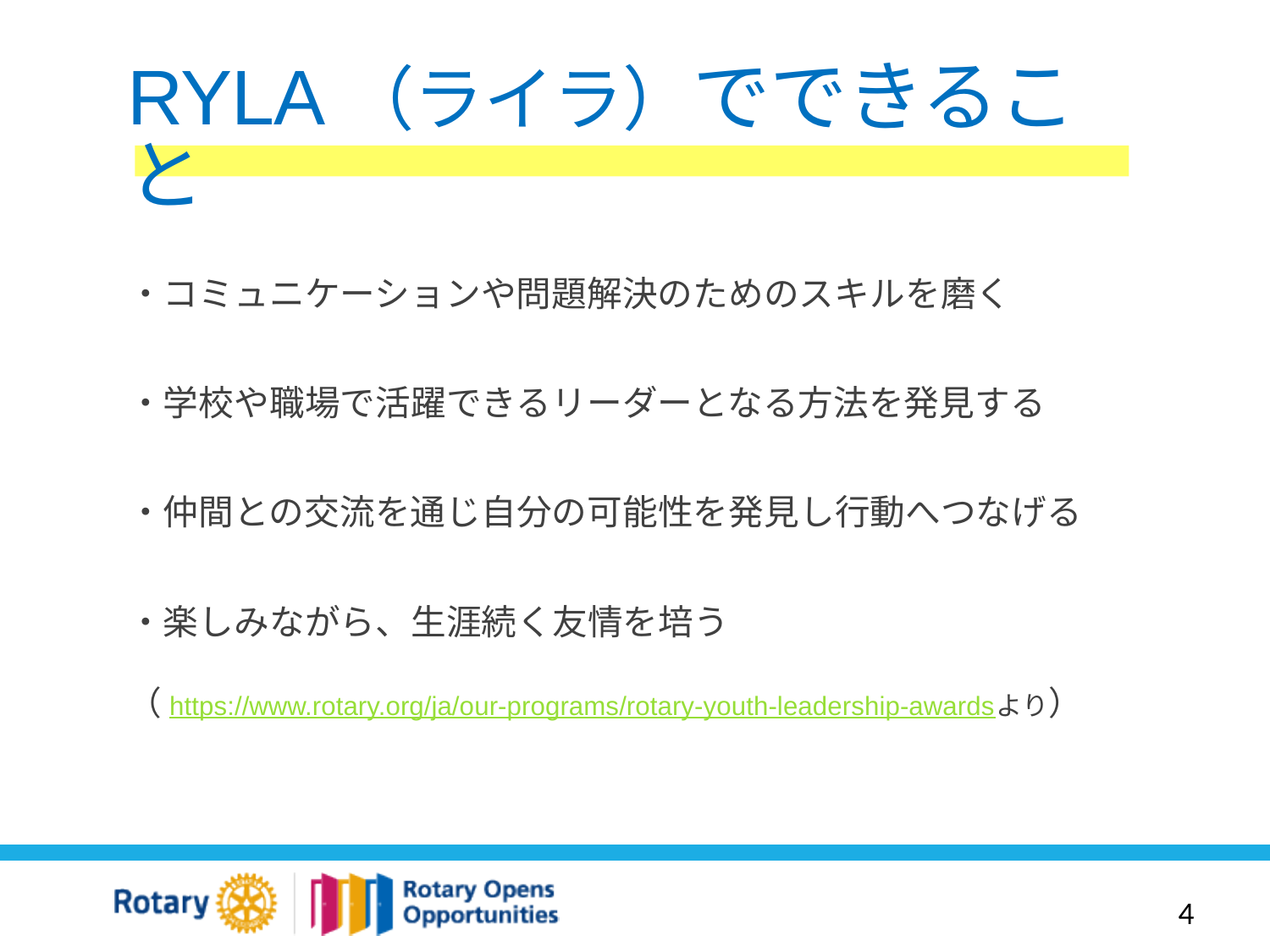

# RYLA（ライラ）でできること

・コミュニケーションや問題解決のためのスキルを磨く
・学校や職場で活躍できるリーダーとなる方法を発見する
・仲間との交流を通じ自分の可能性を発見し行動へつなげる
・楽しみながら、生涯続く友情を培う
（https://www.rotary.org/ja/our-programs/rotary-youth-leadership-awardsより）